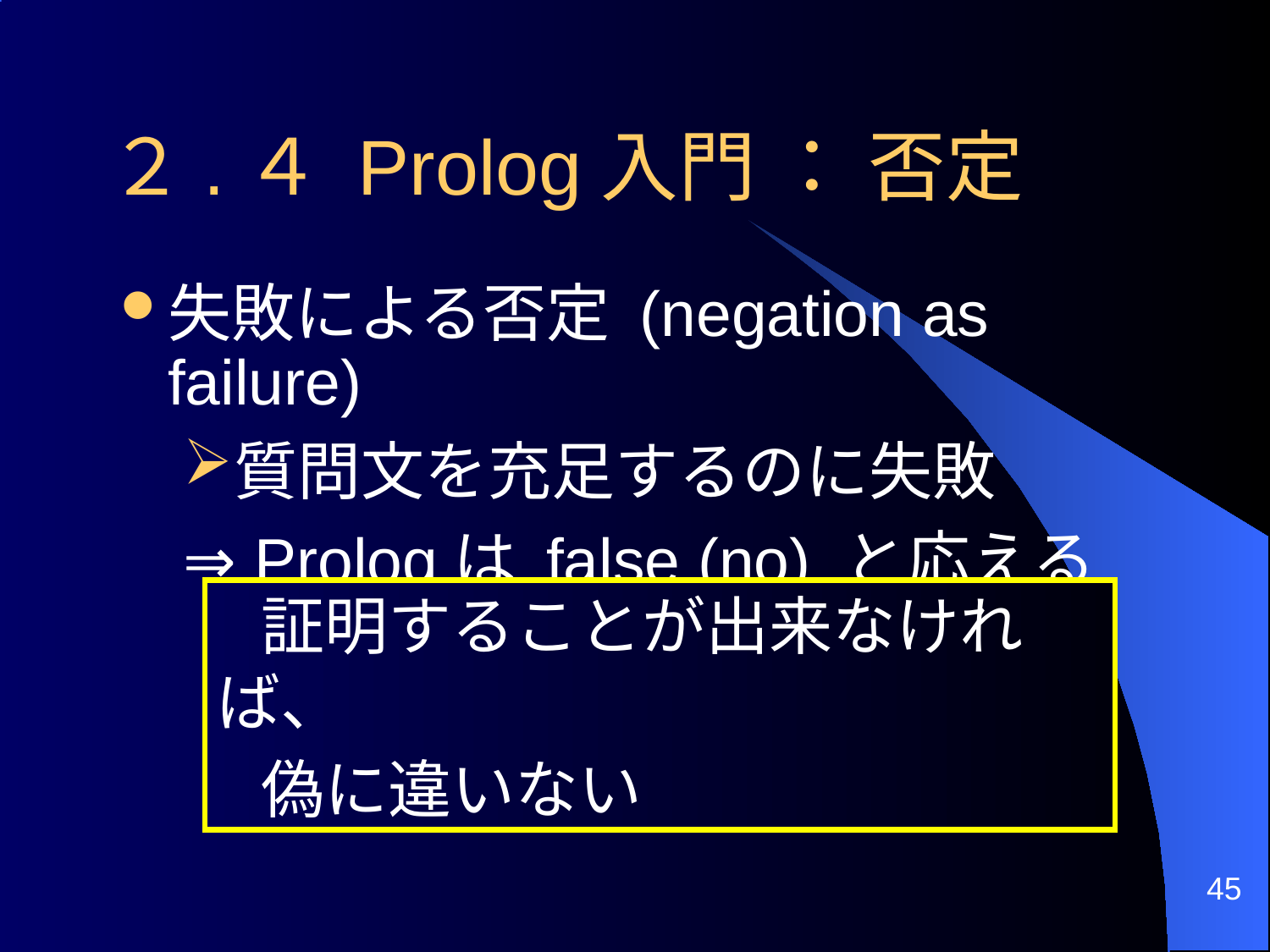

２.４ Prolog入門 ： 否定
失敗による否定 (negation as failure)
質問文を充足するのに失敗
⇒ Prologは false (no) と応える
  証明することが出来なければ、
  偽に違いない
45